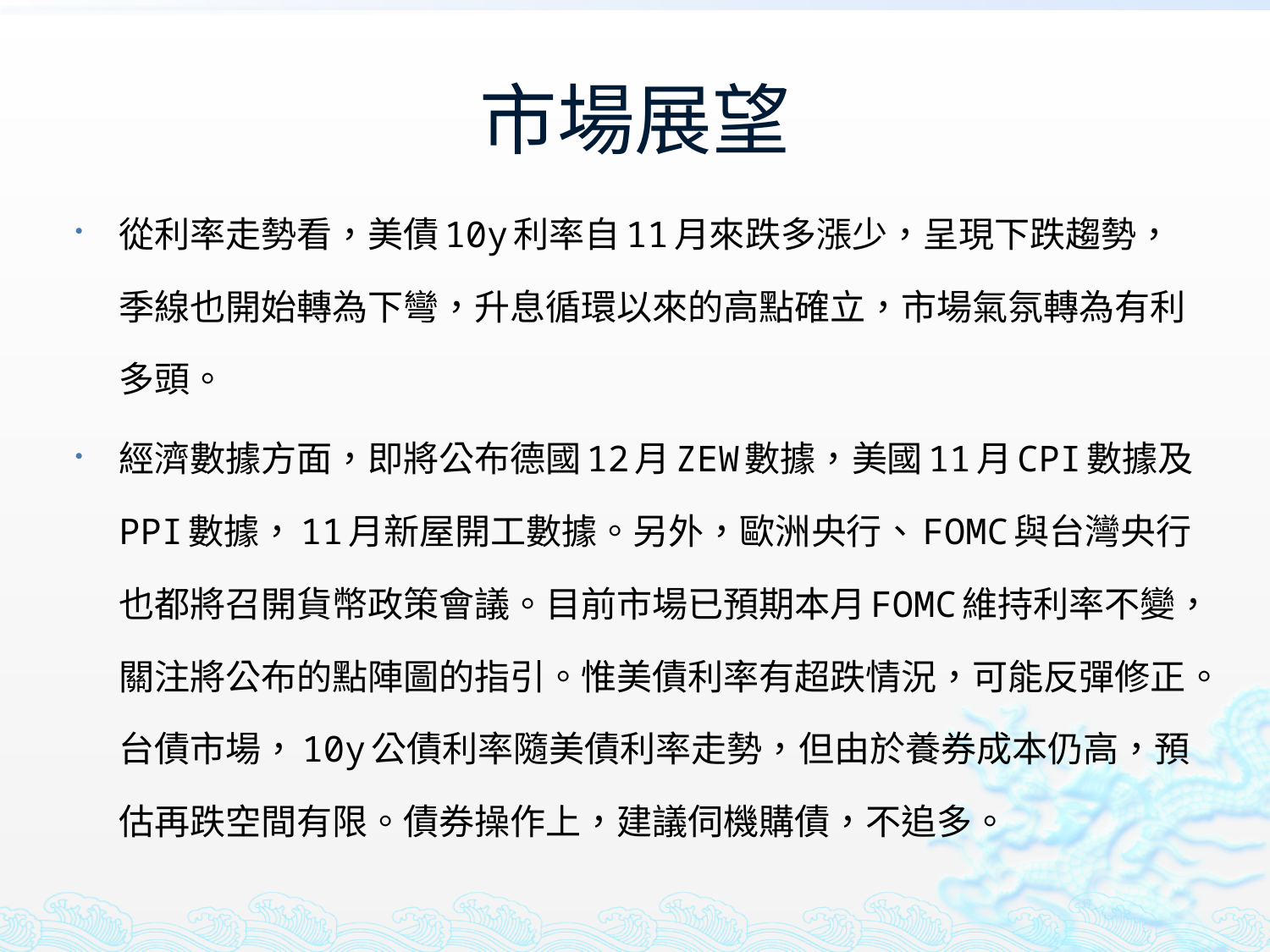

# 市場展望
從利率走勢看，美債10y利率自11月來跌多漲少，呈現下跌趨勢，季線也開始轉為下彎，升息循環以來的高點確立，市場氣氛轉為有利多頭。
經濟數據方面，即將公布德國12月ZEW數據，美國11月CPI數據及PPI數據，11月新屋開工數據。另外，歐洲央行、FOMC與台灣央行也都將召開貨幣政策會議。目前市場已預期本月FOMC維持利率不變，關注將公布的點陣圖的指引。惟美債利率有超跌情況，可能反彈修正。台債市場，10y公債利率隨美債利率走勢，但由於養券成本仍高，預估再跌空間有限。債券操作上，建議伺機購債，不追多。